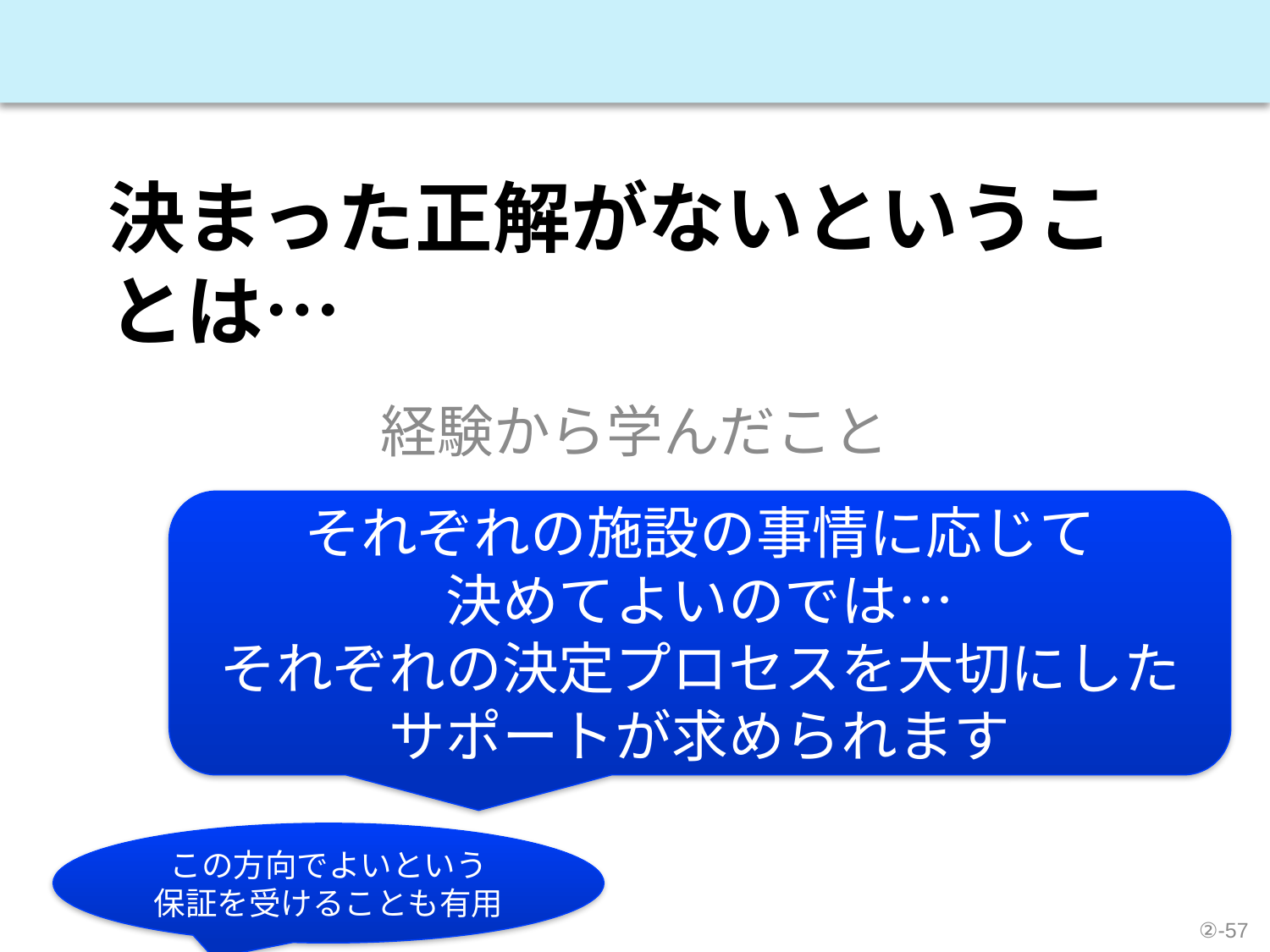

# 決まった正解がないということは…
経験から学んだこと
それぞれの施設の事情に応じて
決めてよいのでは…
それぞれの決定プロセスを大切にした
サポートが求められます
この方向でよいという
保証を受けることも有用
②-57